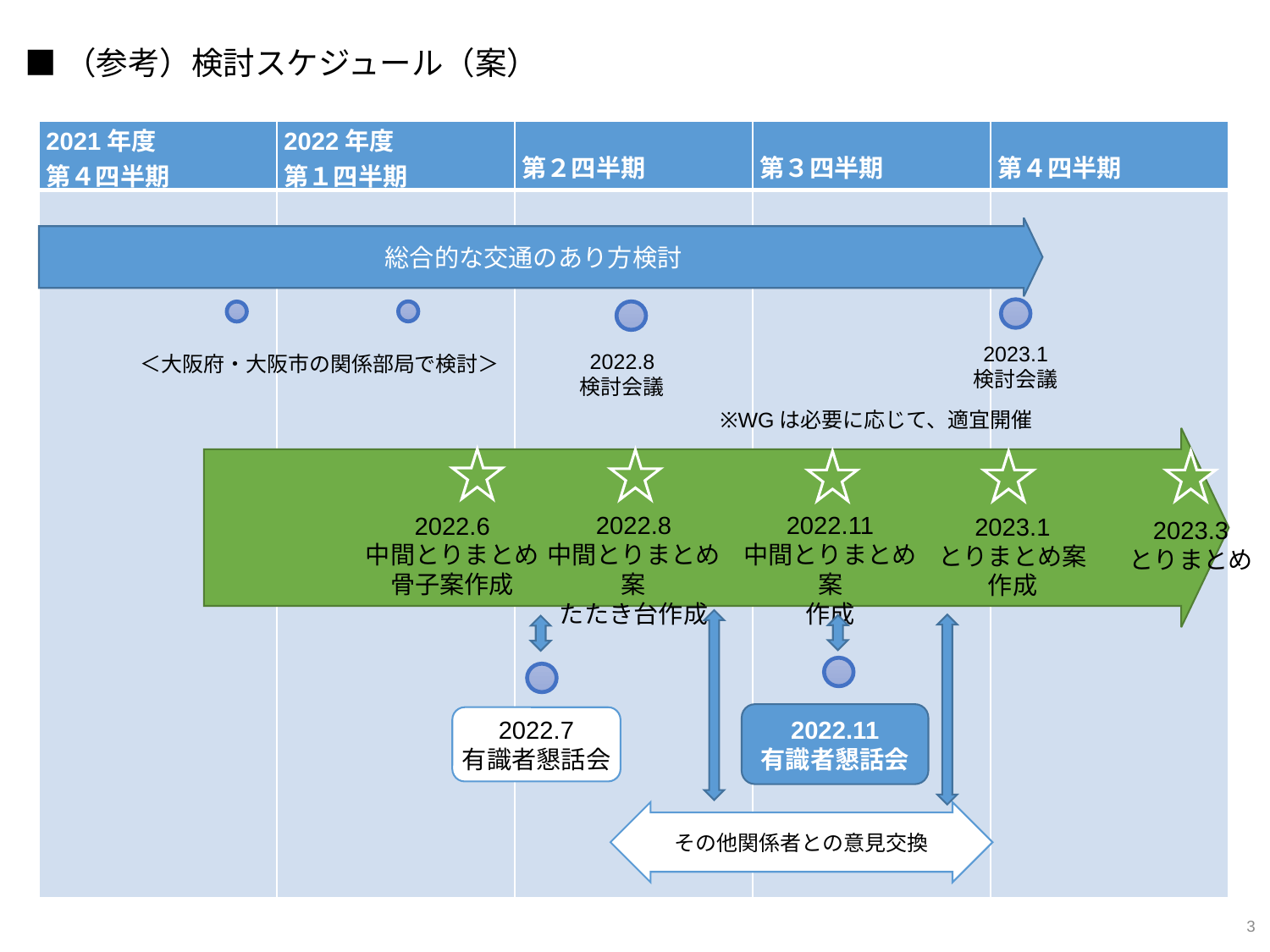

■（参考）検討スケジュール（案）
| 2021年度 第４四半期 | 2022年度 第１四半期 | 第２四半期 | 第３四半期 | 第４四半期 |
| --- | --- | --- | --- | --- |
|  |  |  |  |  |
総合的な交通のあり方検討

2023.1
検討会議
2022.8
検討会議
＜大阪府・大阪市の関係部局で検討＞
※WGは必要に応じて、適宜開催

2022.11
中間とりまとめ案
作成
2022.8
中間とりまとめ案
たたき台作成
2022.6
中間とりまとめ
骨子案作成
2023.1
とりまとめ案
作成
2023.3
とりまとめ

2022.11
有識者懇話会
2022.7
有識者懇話会
その他関係者との意見交換
3